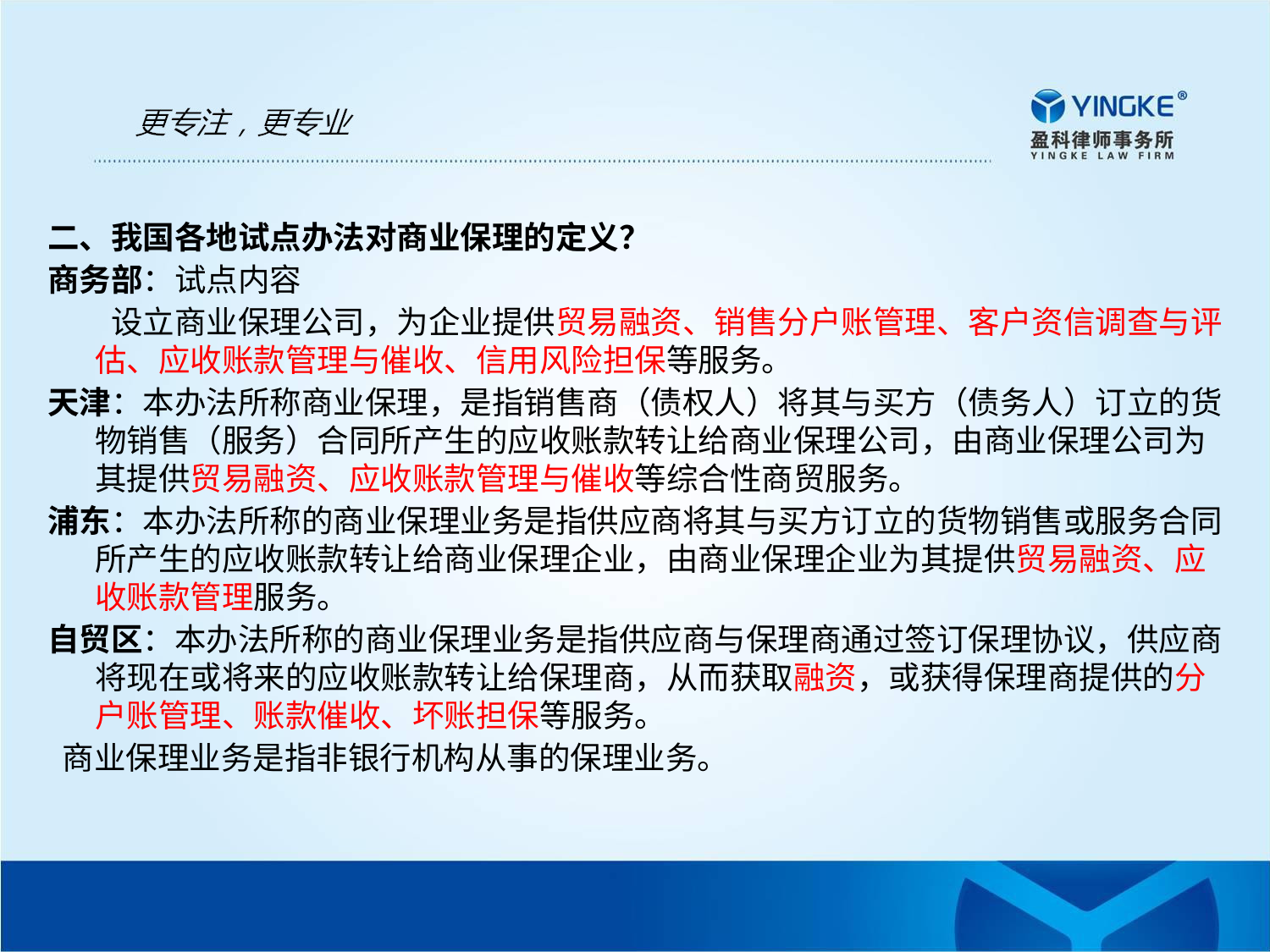

二、我国各地试点办法对商业保理的定义？
商务部：试点内容
　　设立商业保理公司，为企业提供贸易融资、销售分户账管理、客户资信调查与评估、应收账款管理与催收、信用风险担保等服务。
天津：本办法所称商业保理，是指销售商（债权人）将其与买方（债务人）订立的货物销售（服务）合同所产生的应收账款转让给商业保理公司，由商业保理公司为其提供贸易融资、应收账款管理与催收等综合性商贸服务。
浦东：本办法所称的商业保理业务是指供应商将其与买方订立的货物销售或服务合同所产生的应收账款转让给商业保理企业，由商业保理企业为其提供贸易融资、应收账款管理服务。
自贸区：本办法所称的商业保理业务是指供应商与保理商通过签订保理协议，供应商将现在或将来的应收账款转让给保理商，从而获取融资，或获得保理商提供的分户账管理、账款催收、坏账担保等服务。
 商业保理业务是指非银行机构从事的保理业务。